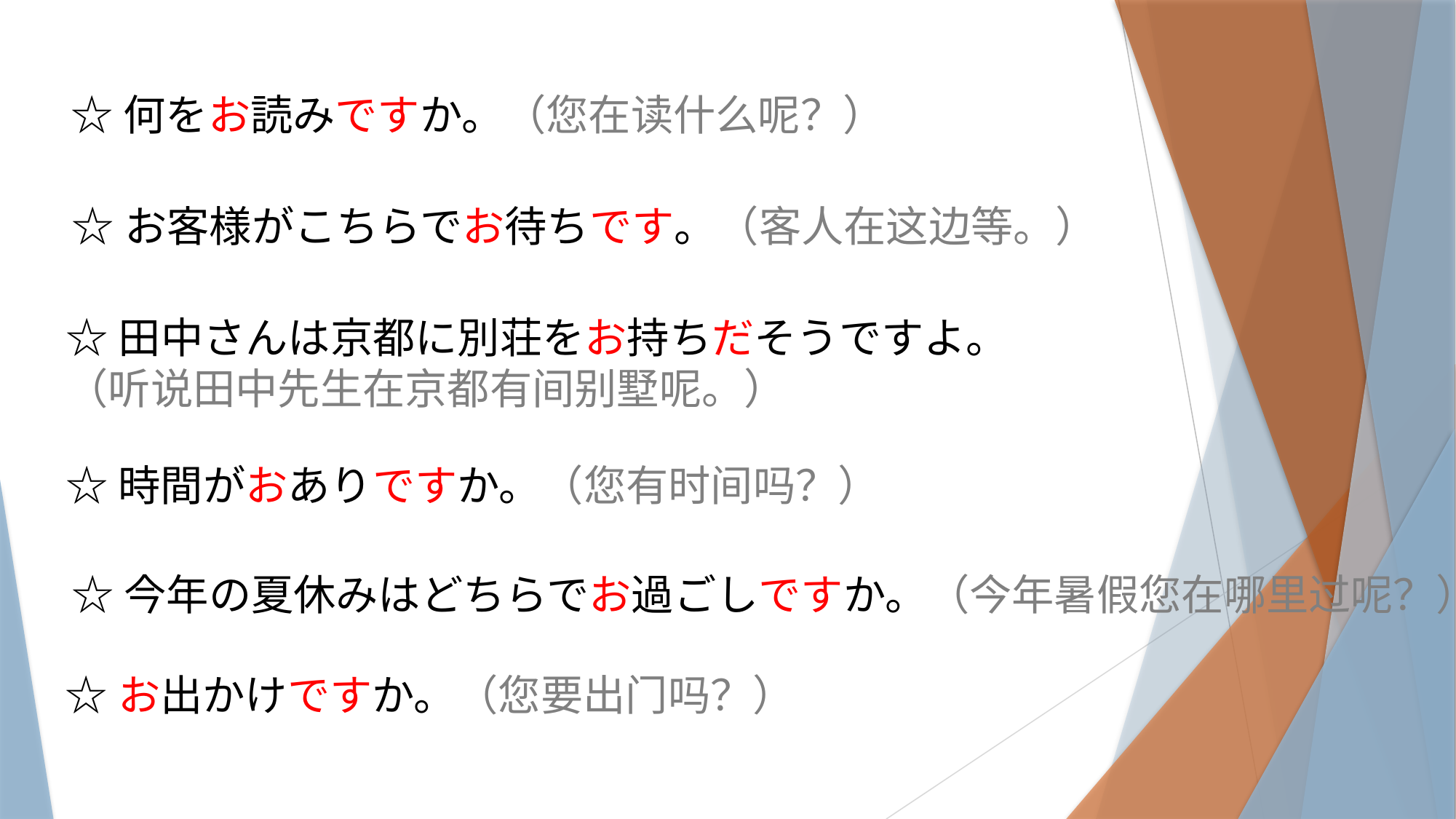

☆何をお読みですか。（您在读什么呢？）
☆お客様がこちらでお待ちです。（客人在这边等。）
☆田中さんは京都に別荘をお持ちだそうですよ。
（听说田中先生在京都有间别墅呢。）
☆時間がおありですか。（您有时间吗？）
☆今年の夏休みはどちらでお過ごしですか。（今年暑假您在哪里过呢？）
☆お出かけですか。（您要出门吗？）